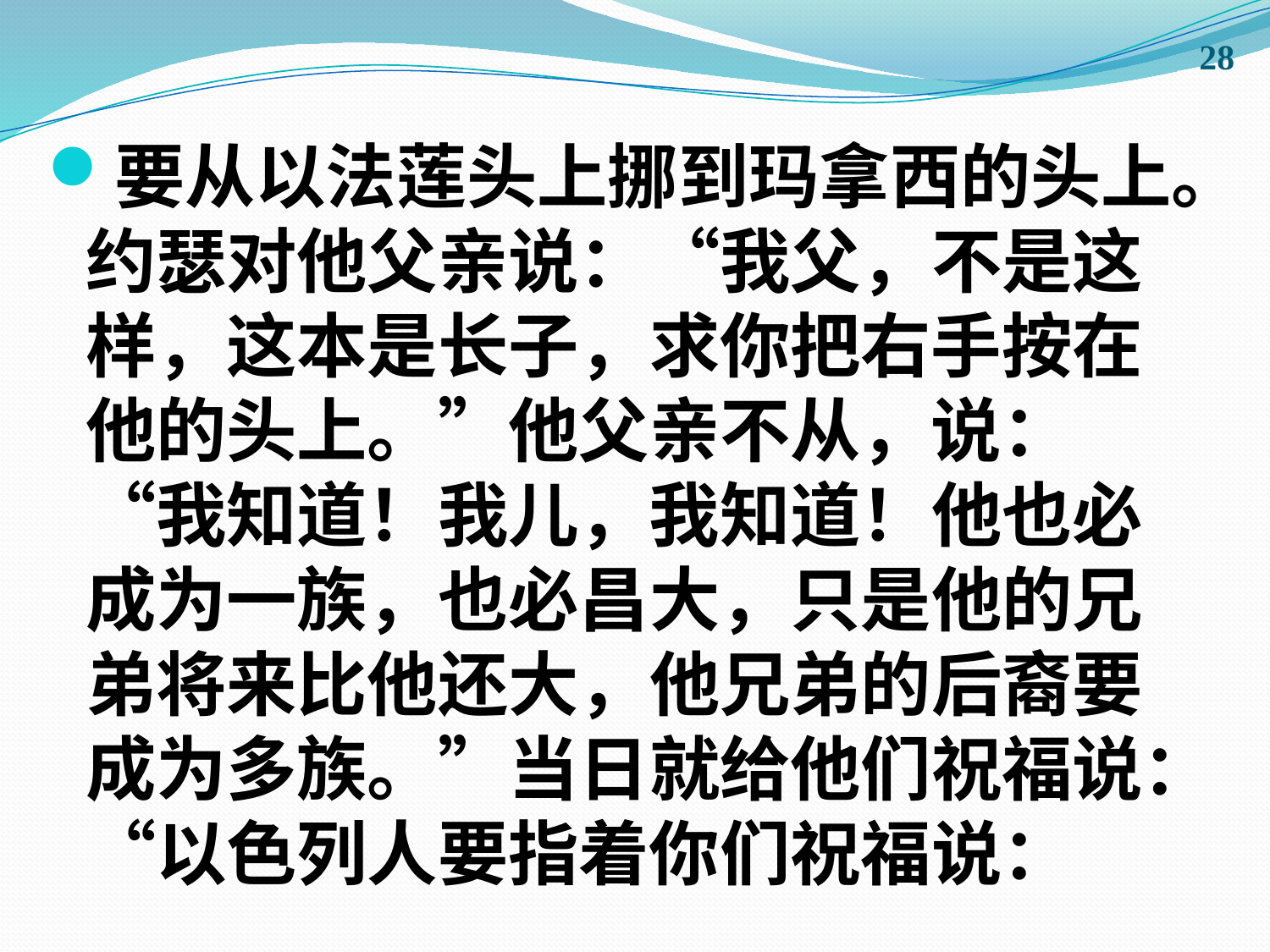

28
要从以法莲头上挪到玛拿西的头上。约瑟对他父亲说：“我父，不是这样，这本是长子，求你把右手按在他的头上。”他父亲不从，说：“我知道！我儿，我知道！他也必成为一族，也必昌大，只是他的兄弟将来比他还大，他兄弟的后裔要成为多族。”当日就给他们祝福说：“以色列人要指着你们祝福说：